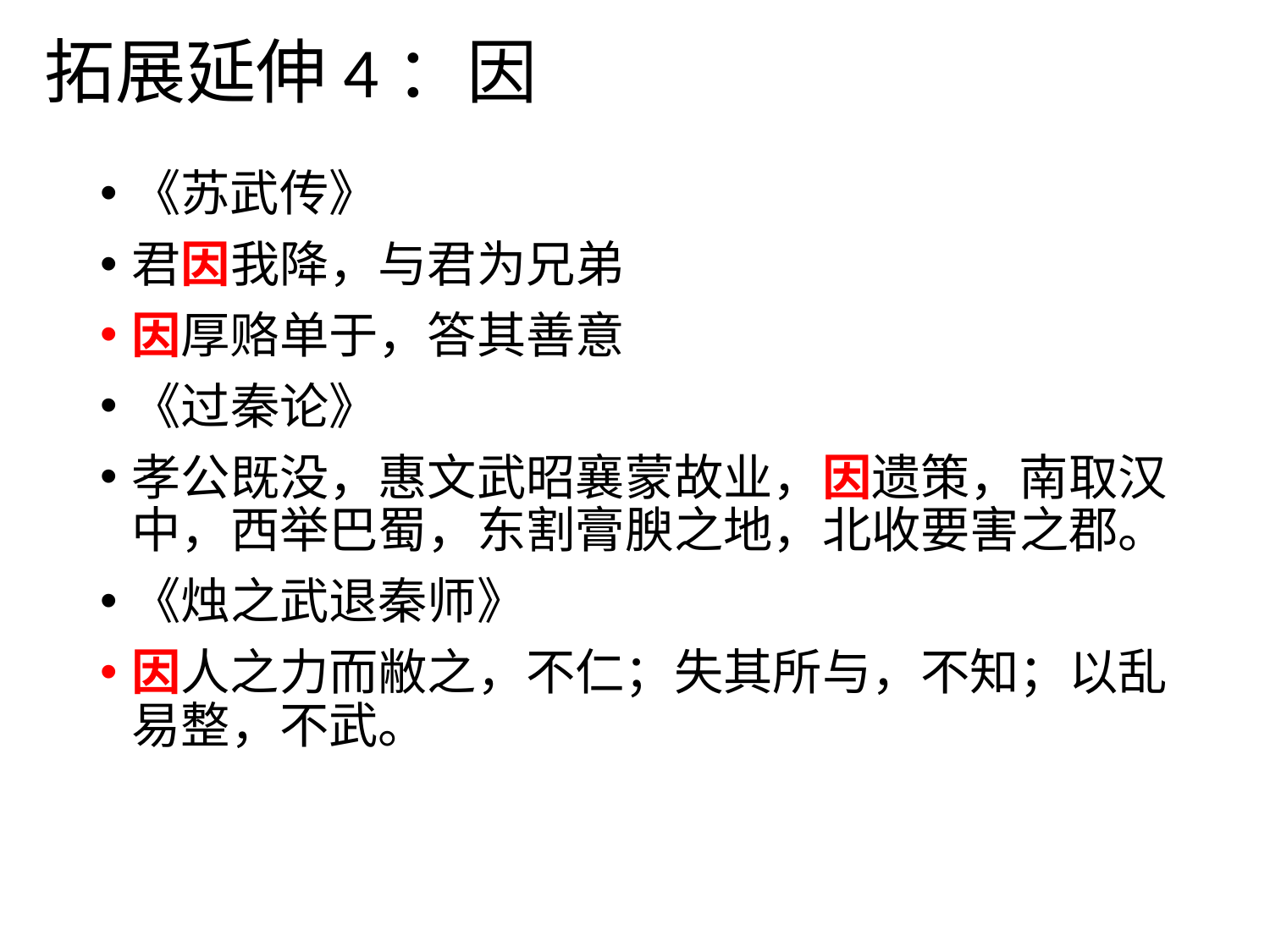

# 拓展延伸4：因
《苏武传》
君因我降，与君为兄弟
因厚赂单于，答其善意
《过秦论》
孝公既没，惠文武昭襄蒙故业，因遗策，南取汉中，西举巴蜀，东割膏腴之地，北收要害之郡。
《烛之武退秦师》
因人之力而敝之，不仁；失其所与，不知；以乱易整，不武。